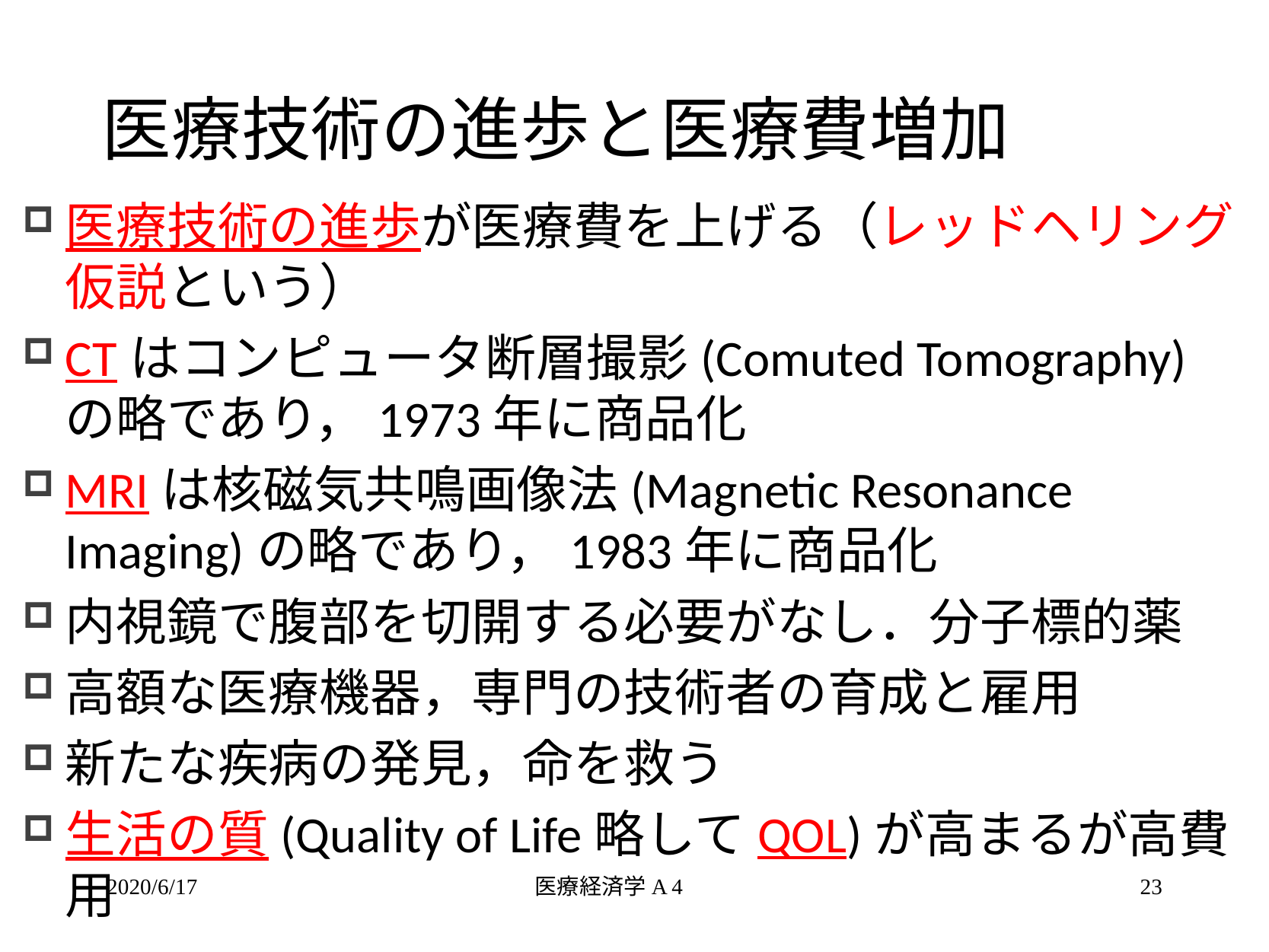

# 医療技術の進歩と医療費増加
医療技術の進歩が医療費を上げる（レッドヘリング仮説という）
CTはコンピュータ断層撮影(Comuted Tomography)の略であり，1973年に商品化
MRIは核磁気共鳴画像法(Magnetic Resonance Imaging)の略であり，1983年に商品化
内視鏡で腹部を切開する必要がなし．分子標的薬
高額な医療機器，専門の技術者の育成と雇用
新たな疾病の発見，命を救う
生活の質(Quality of Life略してQOL)が高まるが高費用

2020/6/17
医療経済学A 4
23